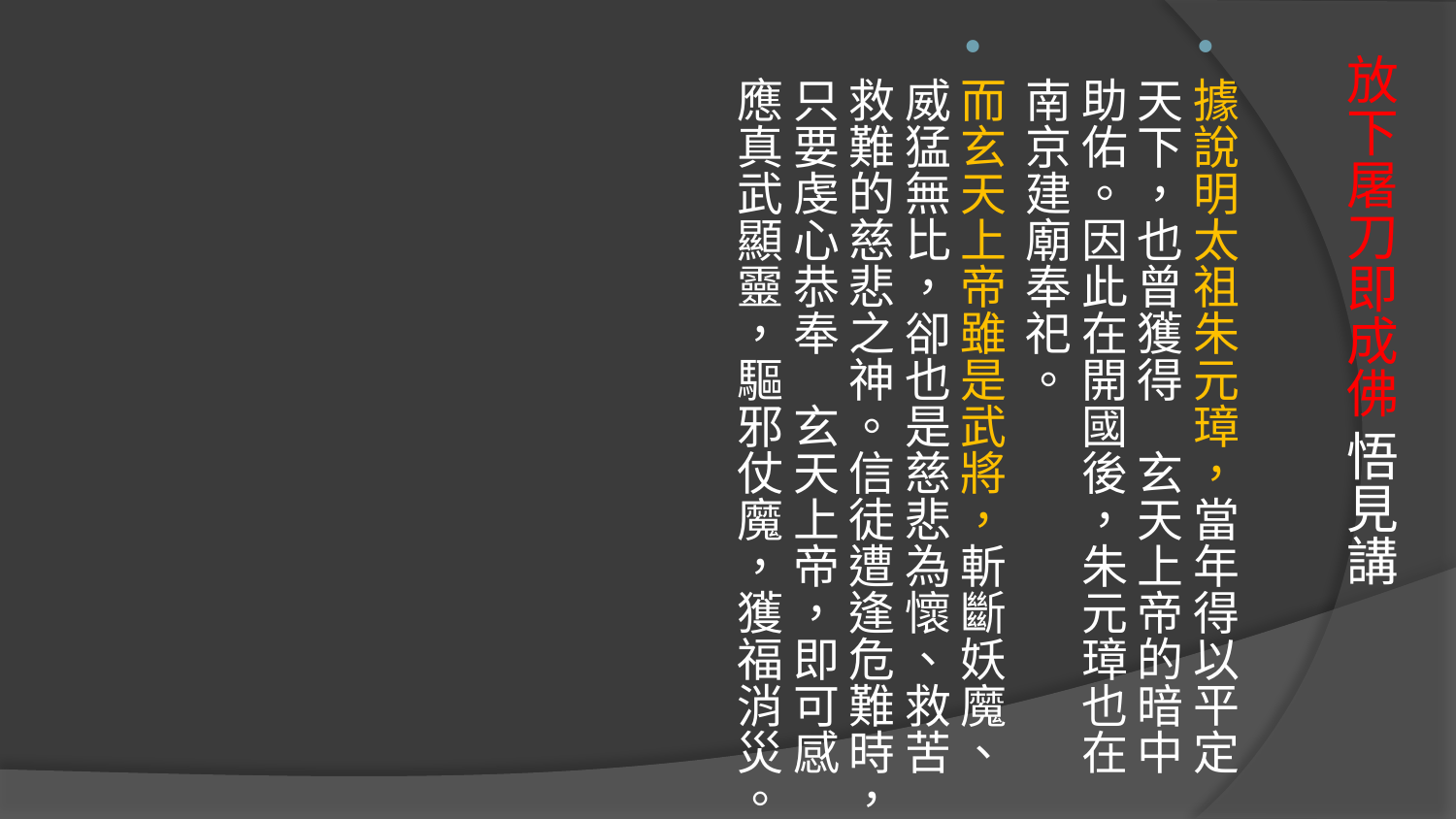

據說明太祖朱元璋，當年得以平定天下，也曾獲得　玄天上帝的暗中助佑。因此在開國後，朱元璋也在南京建廟奉祀。
而玄天上帝雖是武將，斬斷妖魔、威猛無比，卻也是慈悲為懷、救苦救難的慈悲之神。信徒遭逢危難時，只要虔心恭奉　玄天上帝，即可感應真武顯靈，驅邪仗魔，獲福消災。

# 放下屠刀即成佛 悟見講